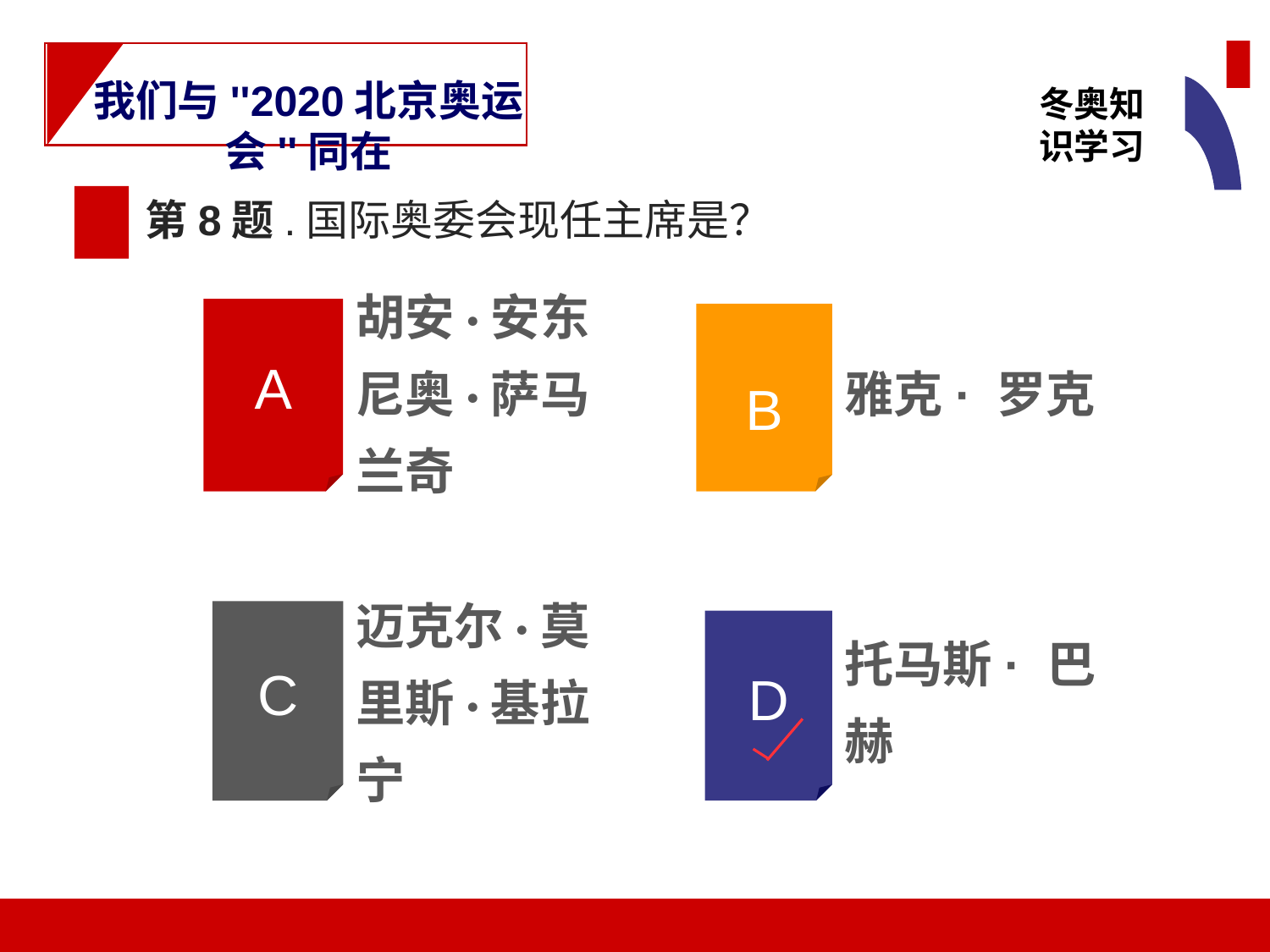

冬奥知识学习

我们与''2020北京奥运会''同在

第8题.国际奥委会现任主席是？
胡安·安东尼奥·萨马兰奇
雅克· 罗克
A

B

迈克尔·莫里斯·基拉宁
托马斯· 巴赫
C
D

39